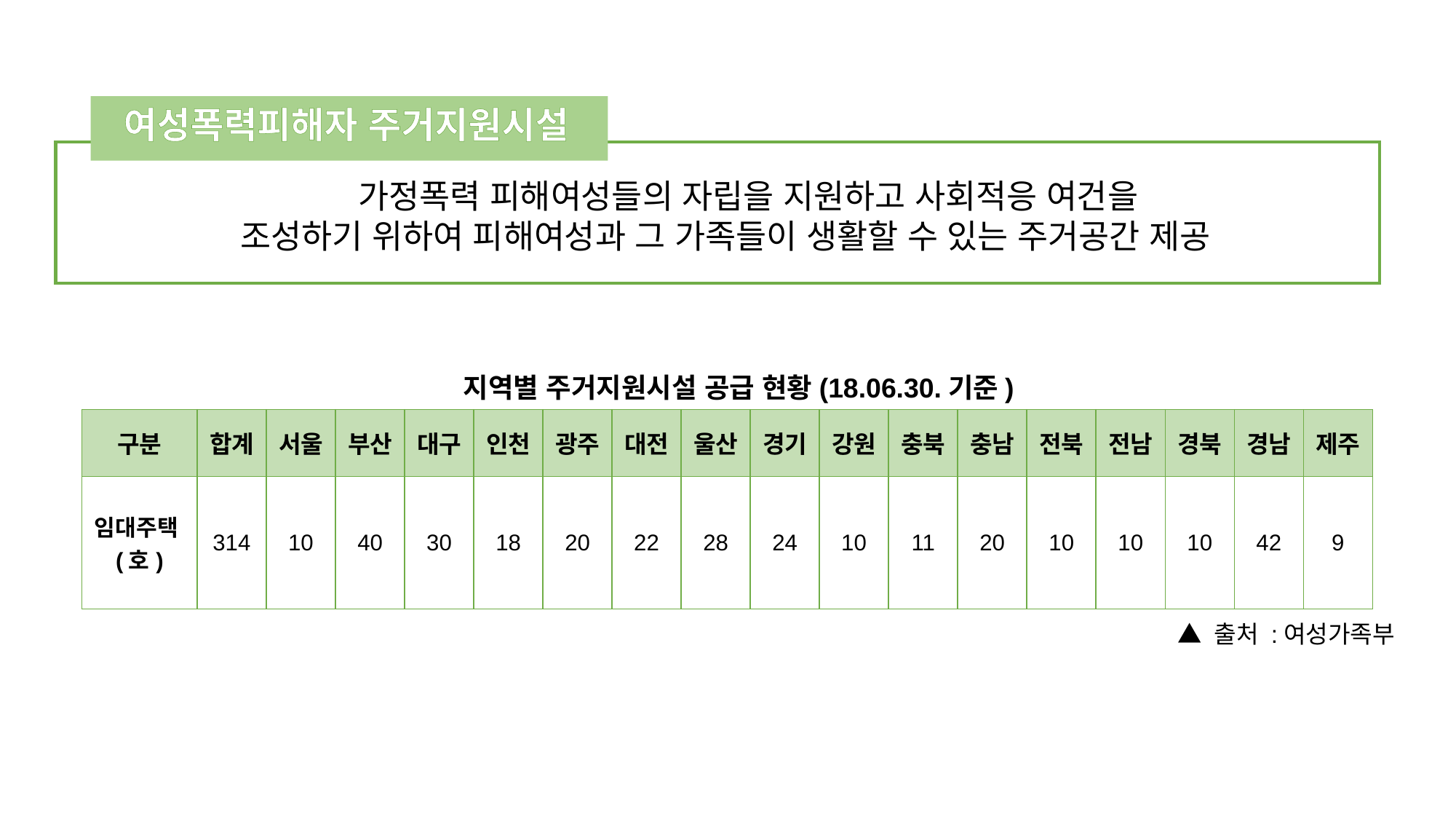

여성폭력피해자 주거지원시설

     가정폭력 피해여성들의 자립을 지원하고 사회적응 여건을
조성하기 위하여 피해여성과 그 가족들이 생활할 수 있는 주거공간 제공
지역별 주거지원시설 공급 현황(18.06.30.기준)
| 구분 | 합계 | 서울 | 부산 | 대구 | 인천 | 광주 | 대전 | 울산 | 경기 | 강원 | 충북 | 충남 | 전북 | 전남 | 경북 | 경남 | 제주 |
| --- | --- | --- | --- | --- | --- | --- | --- | --- | --- | --- | --- | --- | --- | --- | --- | --- | --- |
| 임대주택(호) | 314 | 10 | 40 | 30 | 18 | 20 | 22 | 28 | 24 | 10 | 11 | 20 | 10 | 10 | 10 | 42 | 9 |
▲ 출처 :여성가족부